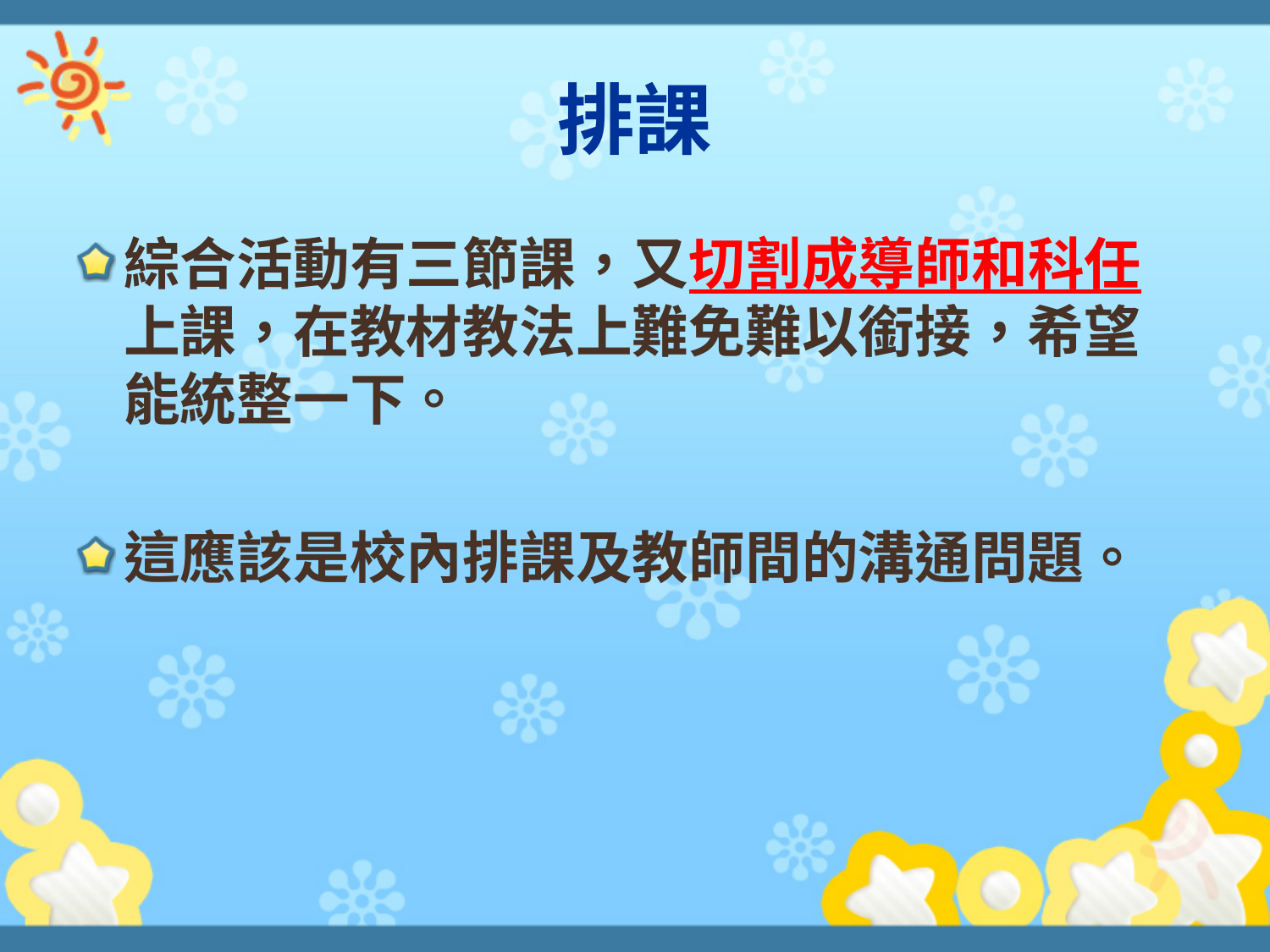

# 排課
綜合活動有三節課，又切割成導師和科任上課，在教材教法上難免難以銜接，希望能統整一下。

這應該是校內排課及教師間的溝通問題。